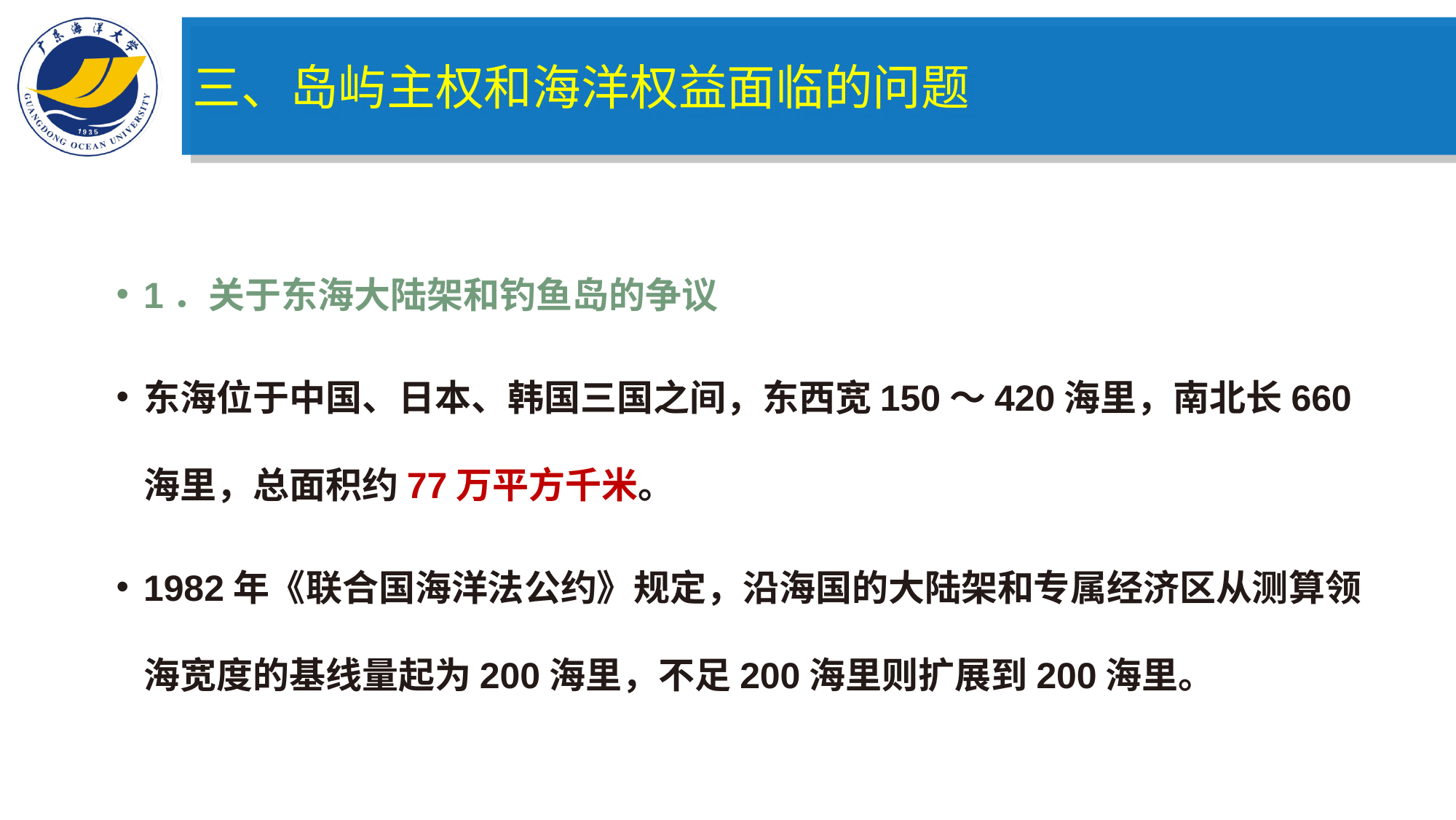

三、岛屿主权和海洋权益面临的问题

1．关于东海大陆架和钓鱼岛的争议
东海位于中国、日本、韩国三国之间，东西宽150～420海里，南北长660海里，总面积约77万平方千米。
1982年《联合国海洋法公约》规定，沿海国的大陆架和专属经济区从测算领海宽度的基线量起为200海里，不足200海里则扩展到200海里。